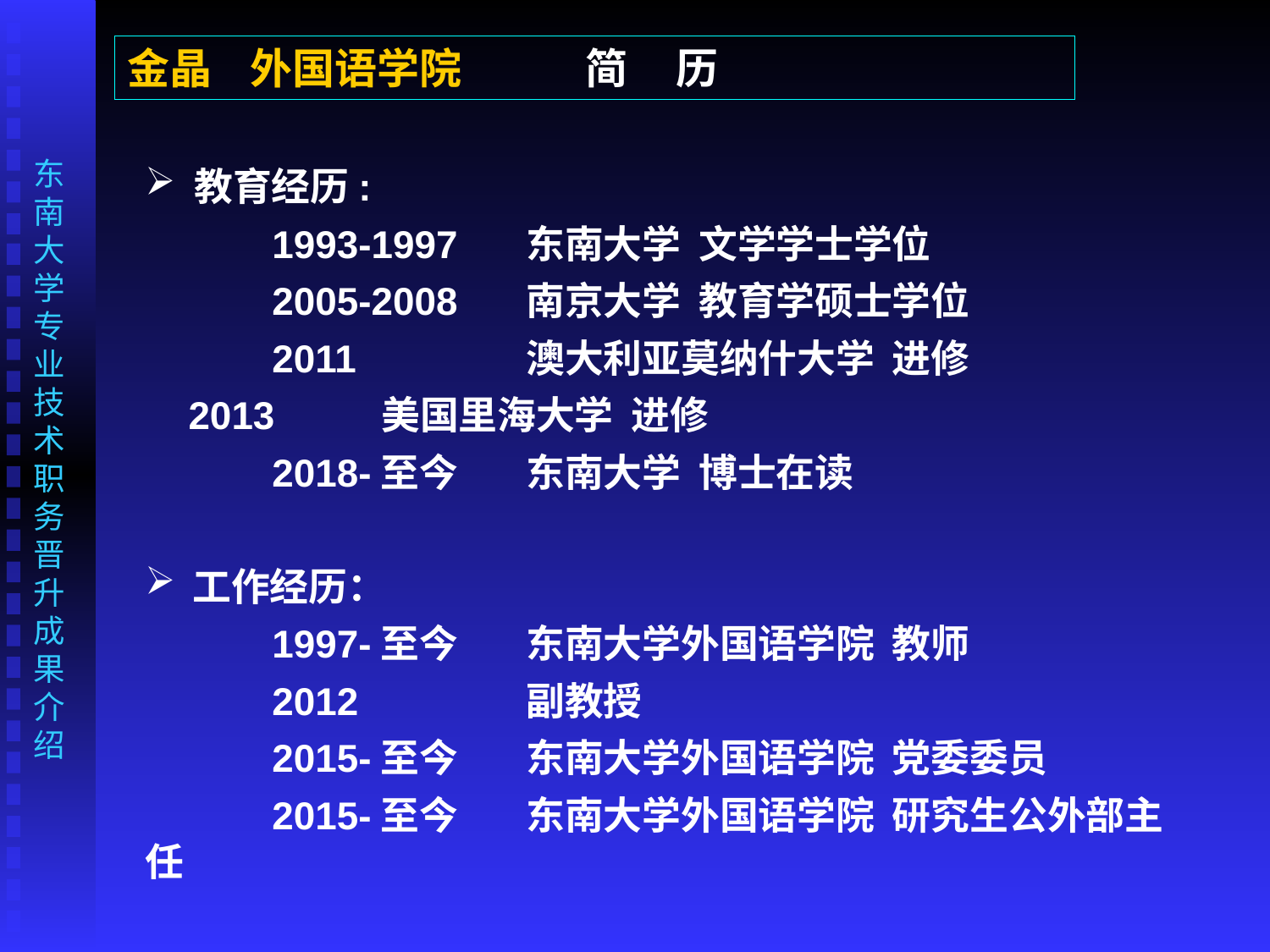

金晶    外国语学院             简     历
 教育经历:
   	1993-1997  	东南大学  文学学士学位
	2005-2008	南京大学  教育学硕士学位
	2011		澳大利亚莫纳什大学  进修
    2013         美国里海大学  进修
	2018-至今	东南大学  博士在读

工作经历：
	1997-至今	东南大学外国语学院  教师
	2012		副教授
	2015-至今	东南大学外国语学院  党委委员
	2015-至今	东南大学外国语学院  研究生公外部主任